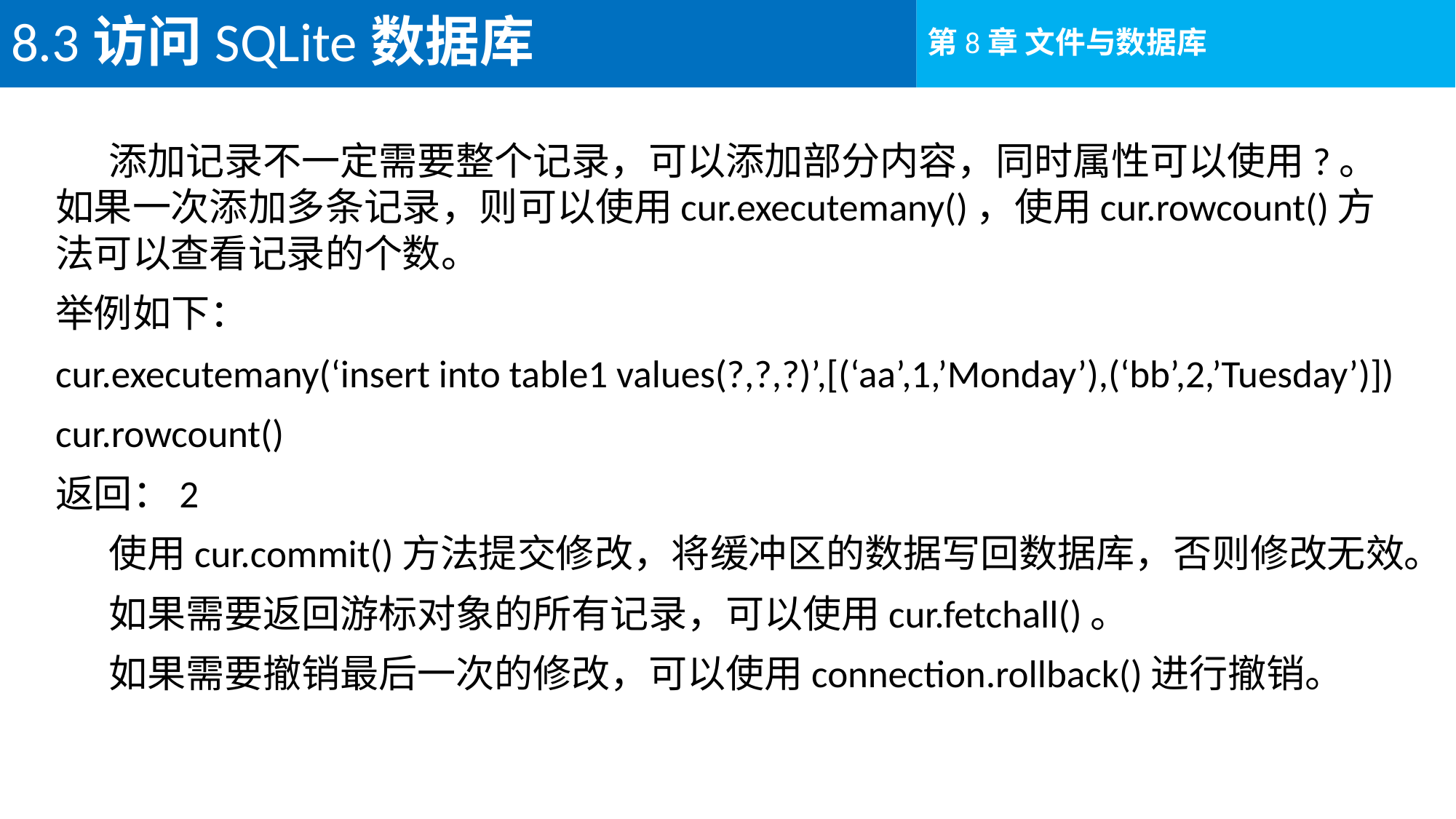

# 8.3访问SQLite数据库
添加记录不一定需要整个记录，可以添加部分内容，同时属性可以使用?。如果一次添加多条记录，则可以使用cur.executemany()，使用cur.rowcount()方法可以查看记录的个数。
举例如下：
cur.executemany(‘insert into table1 values(?,?,?)’,[(‘aa’,1,’Monday’),(‘bb’,2,’Tuesday’)])
cur.rowcount()
返回：2
使用cur.commit()方法提交修改，将缓冲区的数据写回数据库，否则修改无效。
如果需要返回游标对象的所有记录，可以使用cur.fetchall()。
如果需要撤销最后一次的修改，可以使用connection.rollback()进行撤销。